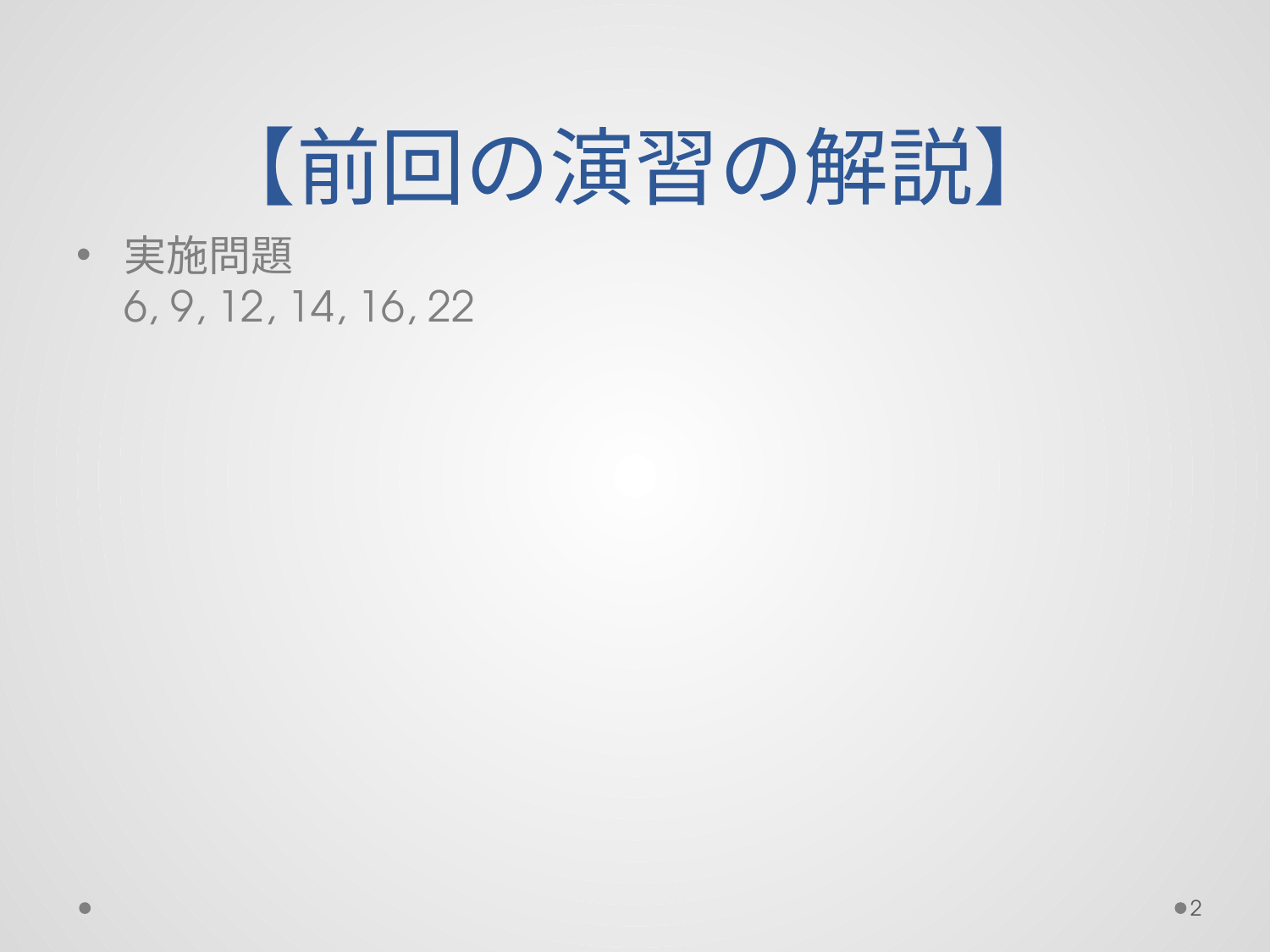

# 【前回の演習の解説】
実施問題
6, 9, 12, 14, 16, 22

2